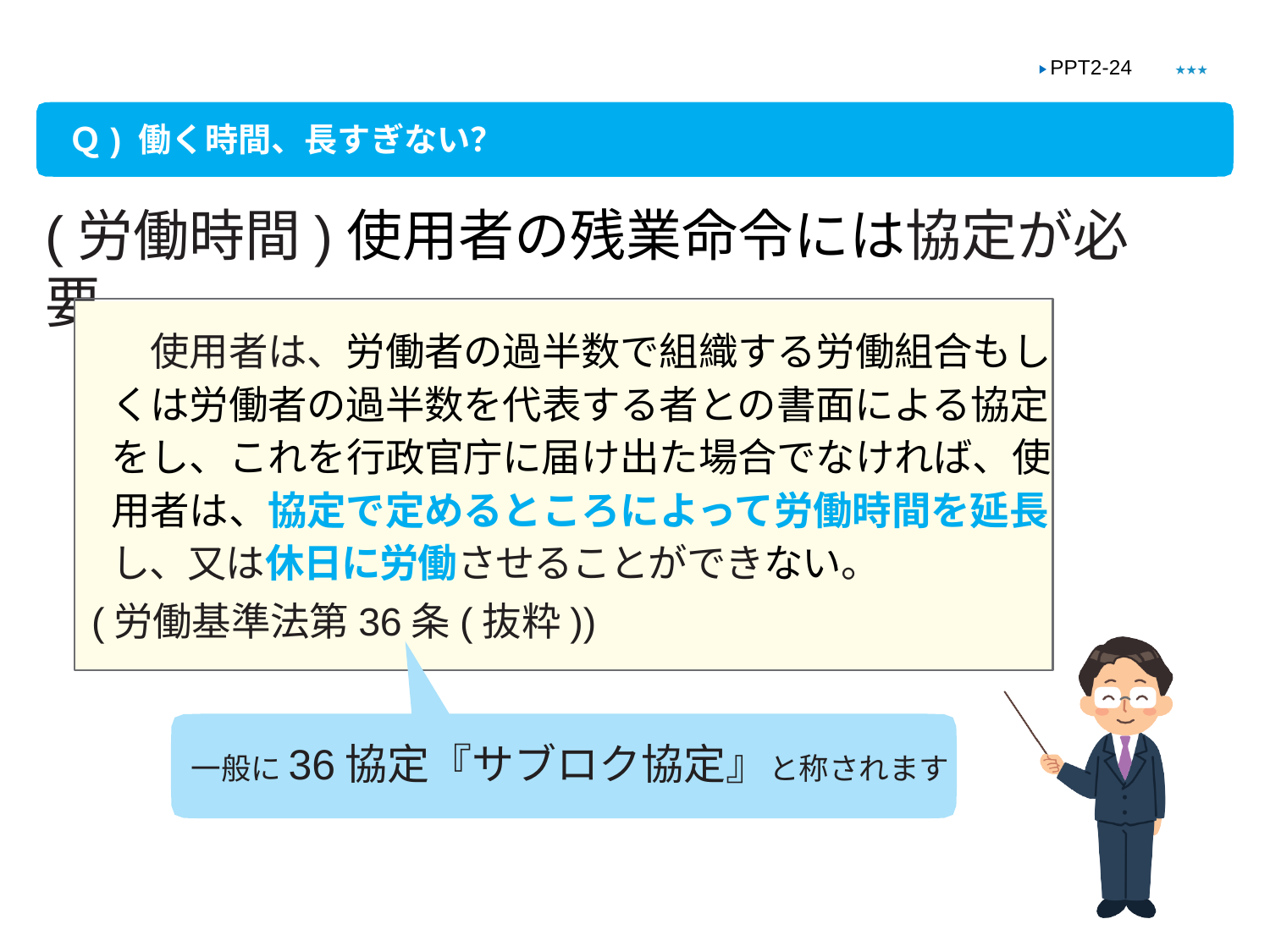

★★★
▶ PPT2-24

Ｑ) 働く時間、長すぎない？
(労働時間)使用者の残業命令には協定が必要

　使用者は、労働者の過半数で組織する労働組合もしくは労働者の過半数を代表する者との書面による協定をし、これを行政官庁に届け出た場合でなければ、使用者は、協定で定めるところによって労働時間を延長し、又は休日に労働させることができない。
(労働基準法第36条(抜粋))

一般に36協定『サブロク協定』と称されます